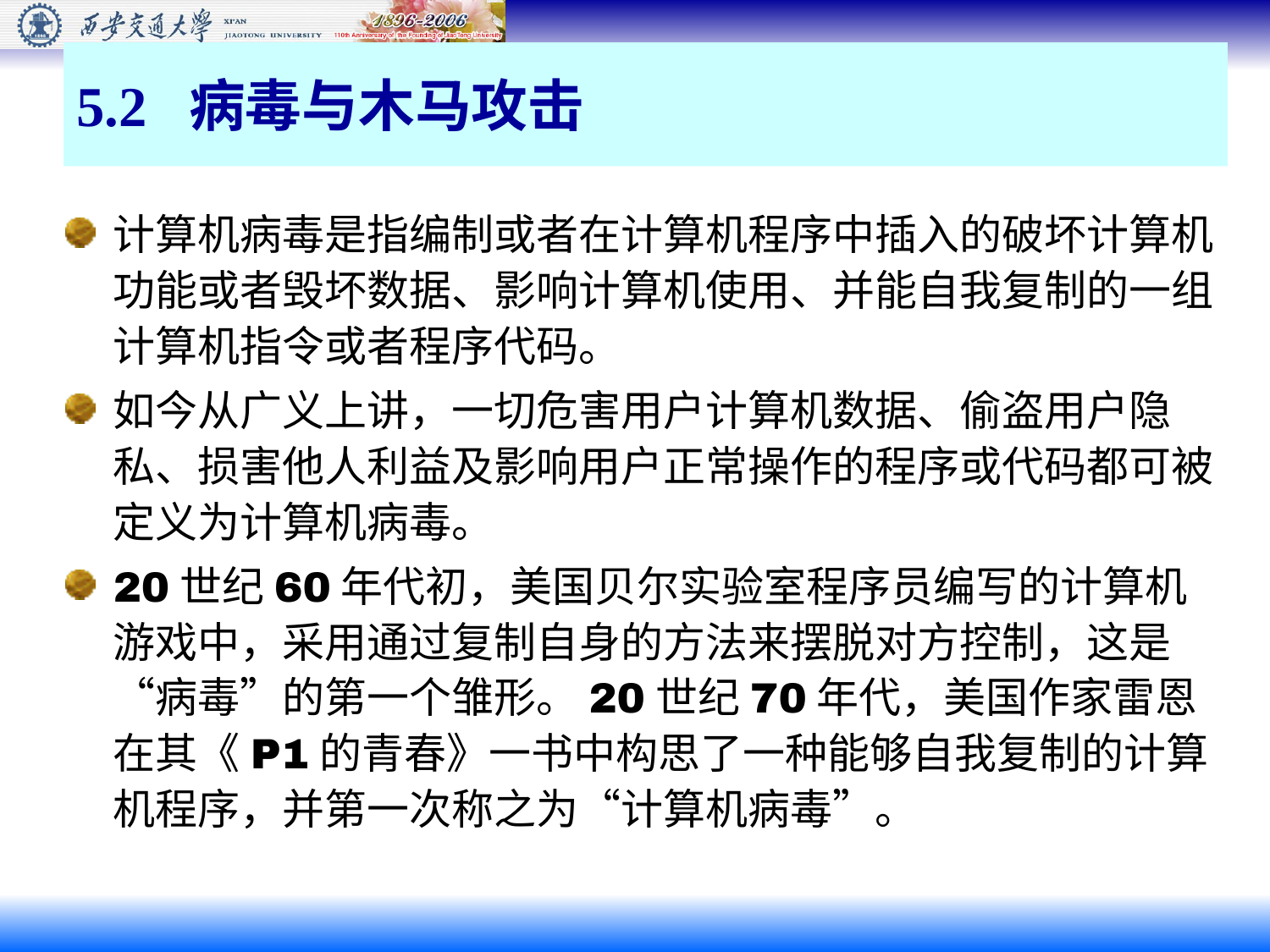

# 5.2  病毒与木马攻击
计算机病毒是指编制或者在计算机程序中插入的破坏计算机功能或者毁坏数据、影响计算机使用、并能自我复制的一组计算机指令或者程序代码。
如今从广义上讲，一切危害用户计算机数据、偷盗用户隐私、损害他人利益及影响用户正常操作的程序或代码都可被定义为计算机病毒。
20世纪60年代初，美国贝尔实验室程序员编写的计算机游戏中，采用通过复制自身的方法来摆脱对方控制，这是“病毒”的第一个雏形。20世纪70年代，美国作家雷恩在其《P1的青春》一书中构思了一种能够自我复制的计算机程序，并第一次称之为“计算机病毒”。
18